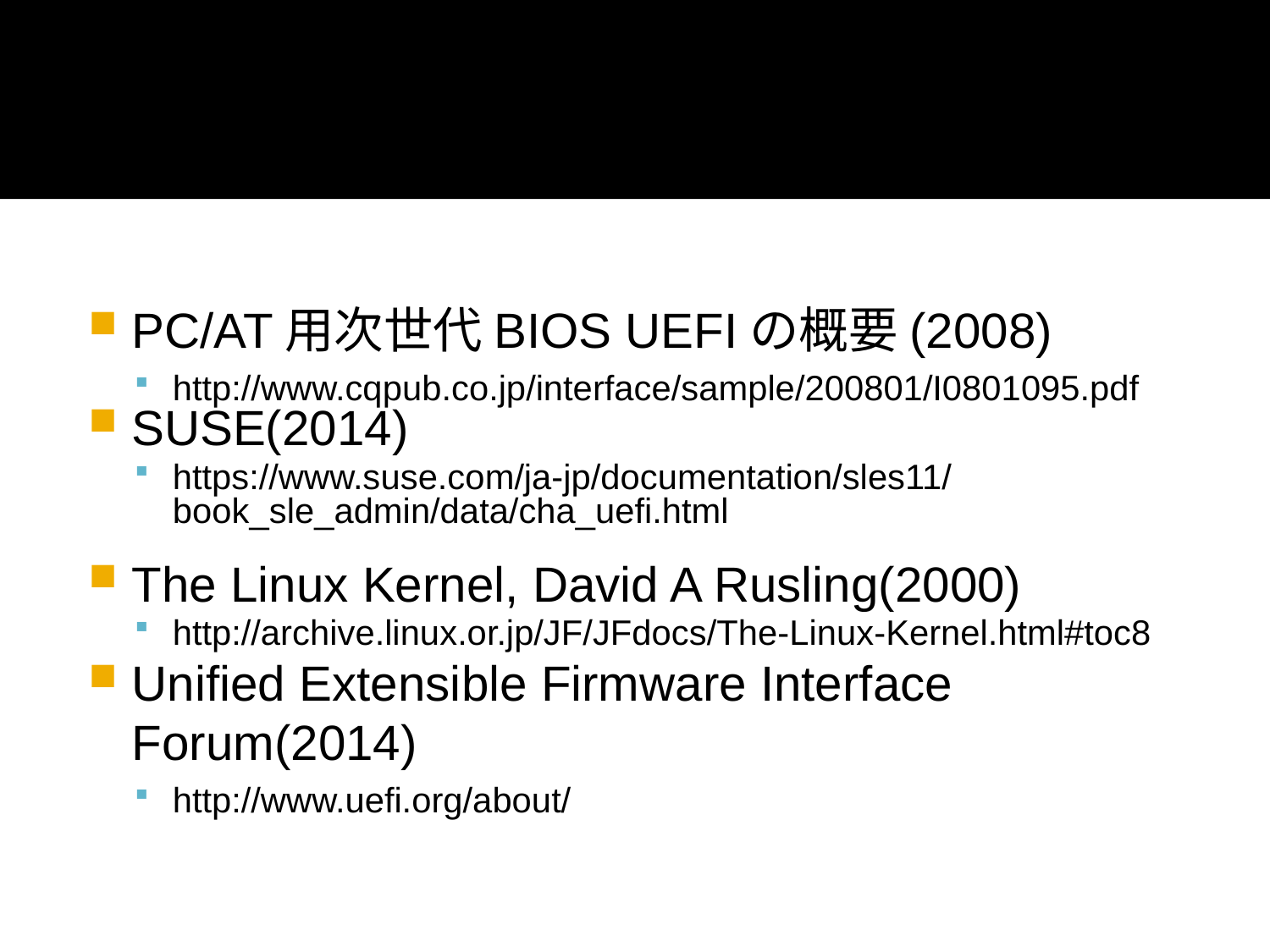

参考文献4

PC/AT用次世代BIOS UEFIの概要(2008)
http://www.cqpub.co.jp/interface/sample/200801/I0801095.pdf
SUSE(2014)
https://www.suse.com/ja-jp/documentation/sles11/book_sle_admin/data/cha_uefi.html

The Linux Kernel, David A Rusling(2000)
http://archive.linux.or.jp/JF/JFdocs/The-Linux-Kernel.html#toc8
Unified Extensible Firmware Interface Forum(2014)
http://www.uefi.org/about/